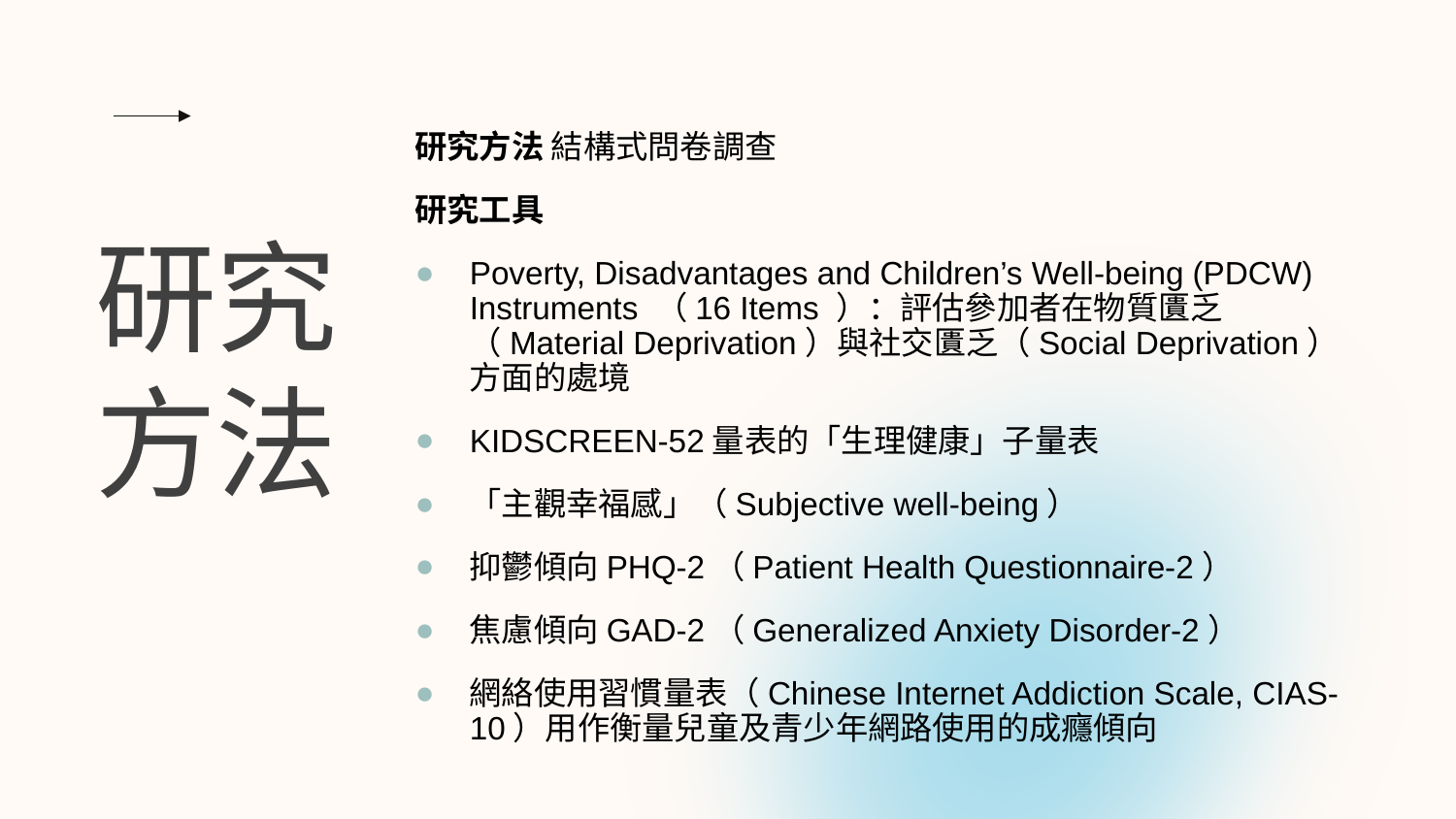

研究方法 結構式問卷調查
研究工具
Poverty, Disadvantages and Children’s Well-being (PDCW) Instruments （16 Items ）：評估參加者在物質匱乏（Material Deprivation）與社交匱乏（Social Deprivation）方面的處境
KIDSCREEN-52量表的「生理健康」子量表
「主觀幸福感」（Subjective well-being）
抑鬱傾向PHQ-2（Patient Health Questionnaire-2）
焦慮傾向GAD-2（Generalized Anxiety Disorder-2）
網絡使用習慣量表（Chinese Internet Addiction Scale, CIAS-10）用作衡量兒童及青少年網路使用的成癮傾向
# 研究方法